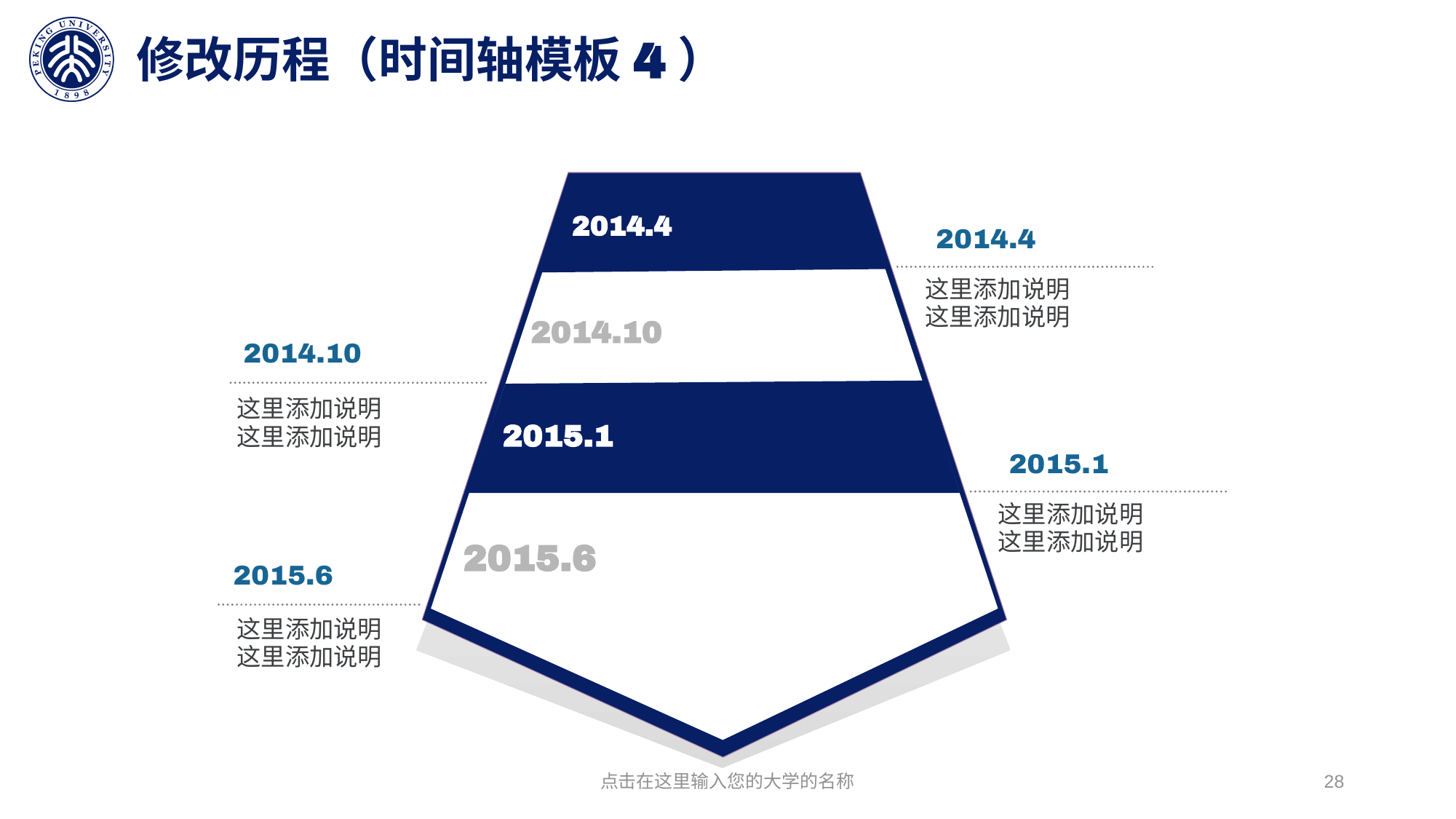

# 修改历程（时间轴模板4）

2014.4

2014.10

2015.1
2015.6
2014.4

这里添加说明
这里添加说明
2014.10

这里添加说明
这里添加说明
2015.1

这里添加说明
这里添加说明
2015.6

这里添加说明
这里添加说明
点击在这里输入您的大学的名称
28